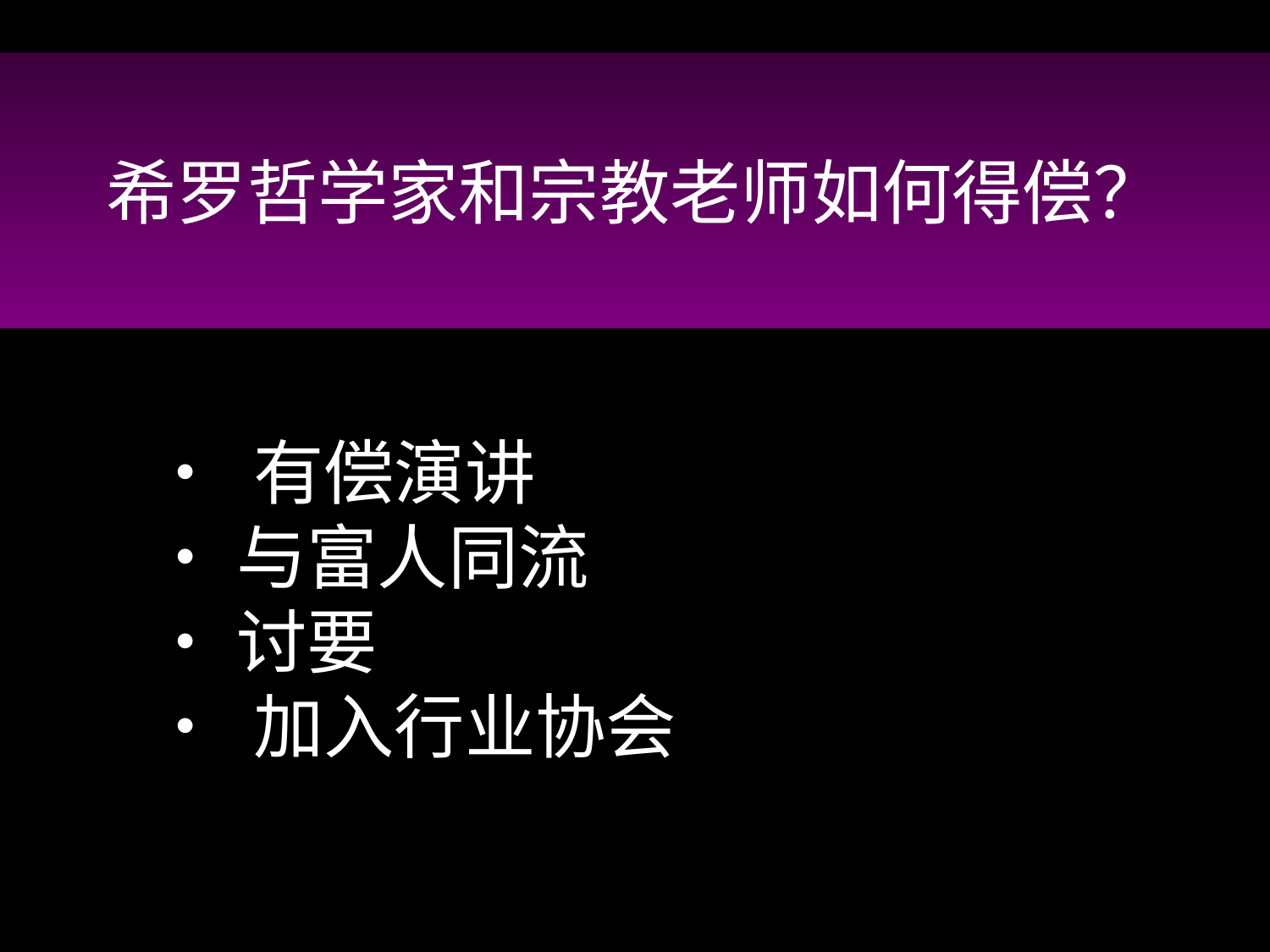

# 希罗哲学家和宗教老师如何得偿？
• 有偿演讲
• 与富人同流
• 讨要
• 加入行业协会